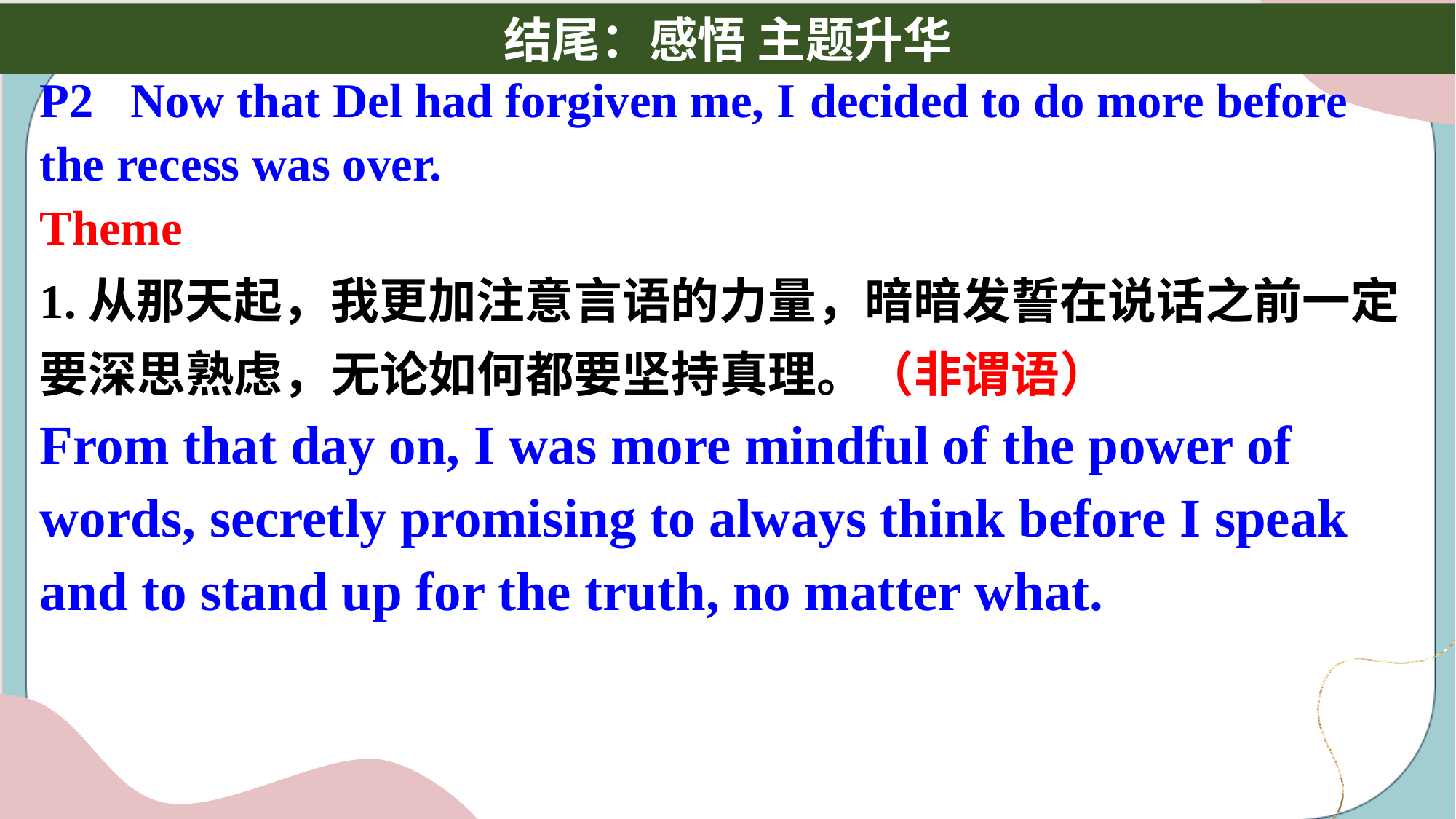

P2   Now that Del had forgiven me, I decided to do more before
the recess was over.
Theme
1.从那天起，我更加注意言语的力量，暗暗发誓在说话之前一定要深思熟虑，无论如何都要坚持真理。（非谓语）
From that day on, I was more mindful of the power of words, secretly promising to always think before I speak and to stand up for the truth, no matter what.

结尾：感悟 主题升华